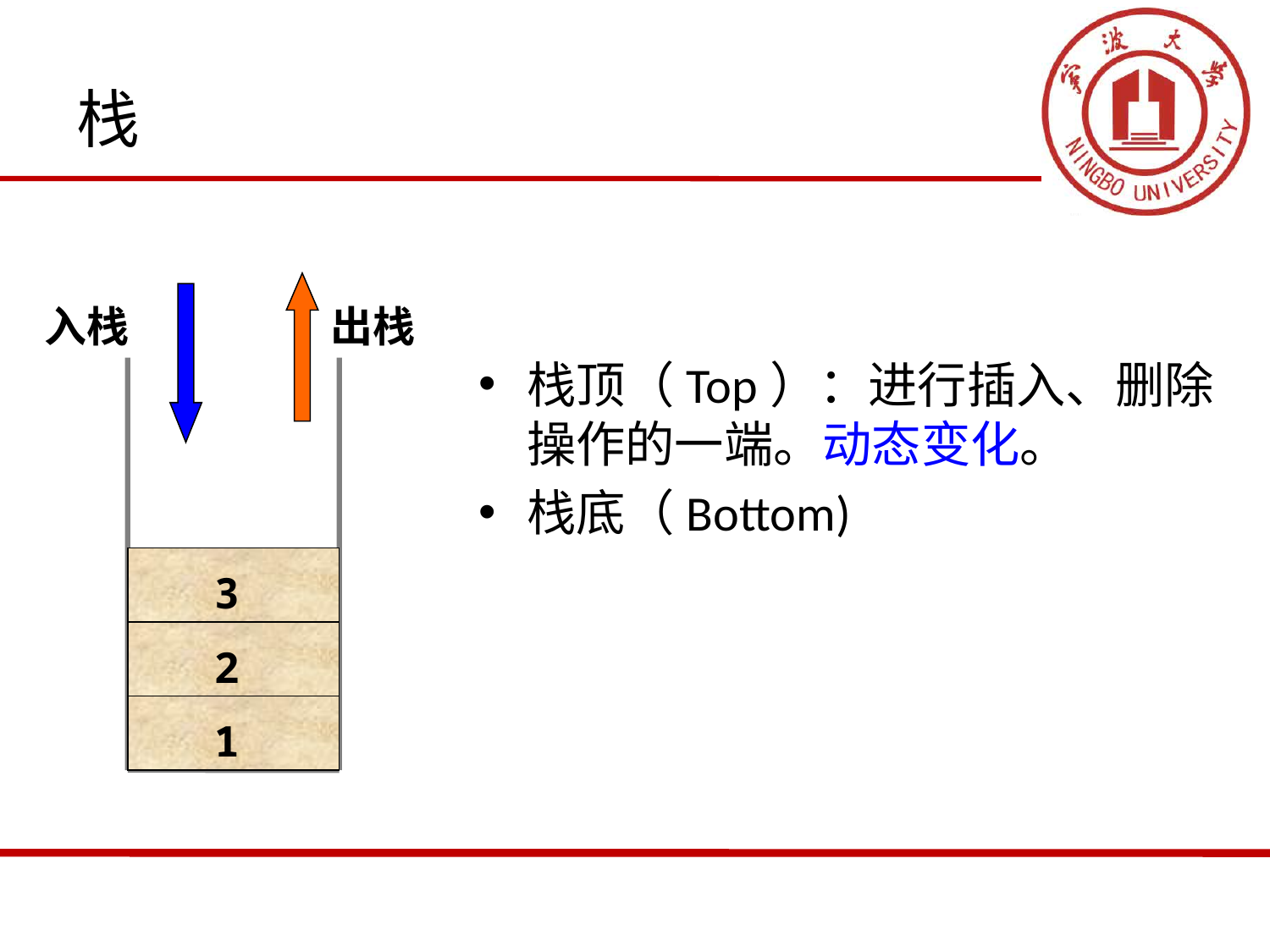

# 栈

出栈

入栈
栈顶（Top）：进行插入、删除操作的一端。动态变化。
栈底（Bottom)

3

2

1